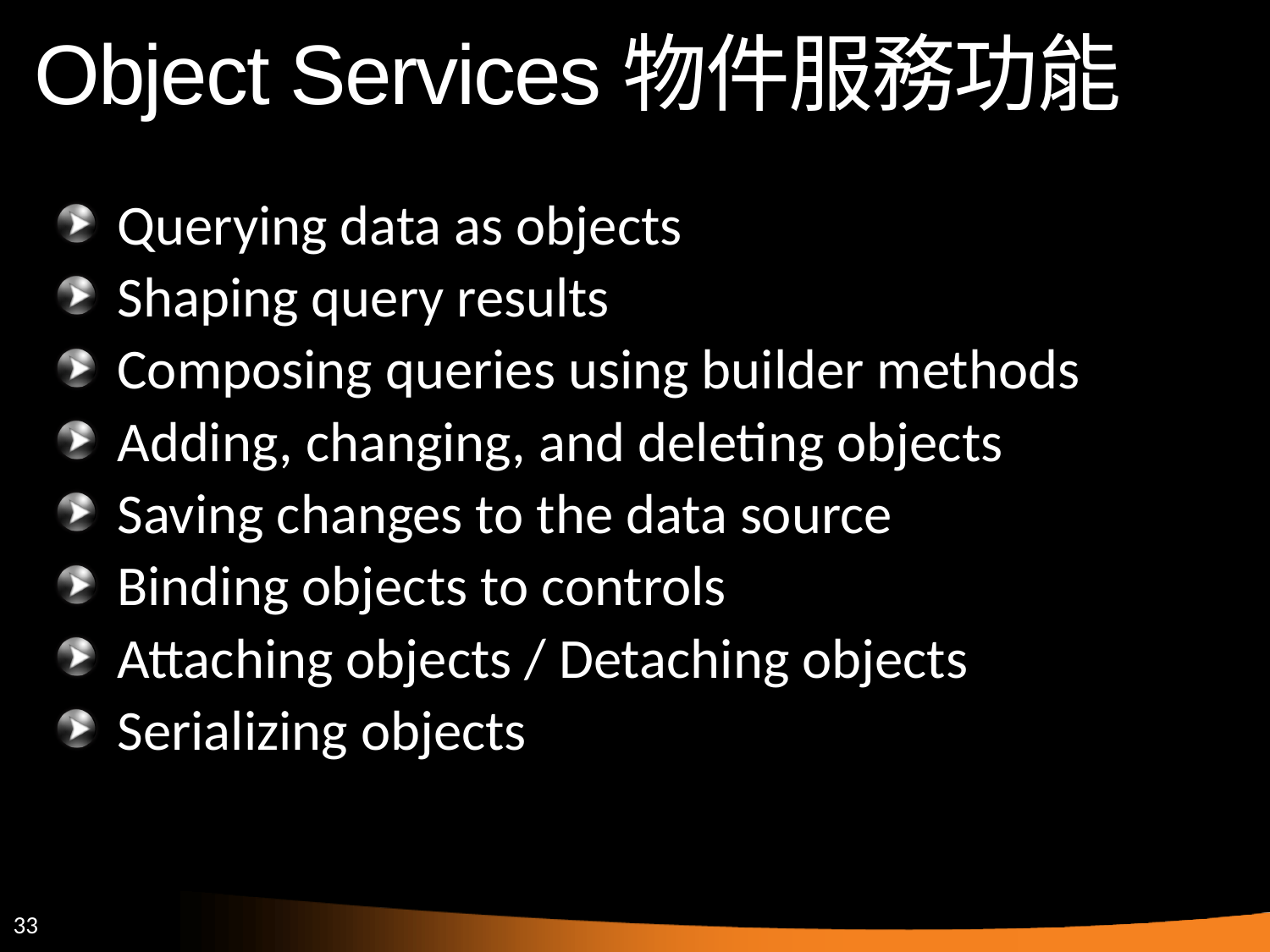

# Object Services物件服務功能
Querying data as objects
Shaping query results
Composing queries using builder methods
Adding, changing, and deleting objects
Saving changes to the data source
Binding objects to controls
Attaching objects / Detaching objects
Serializing objects